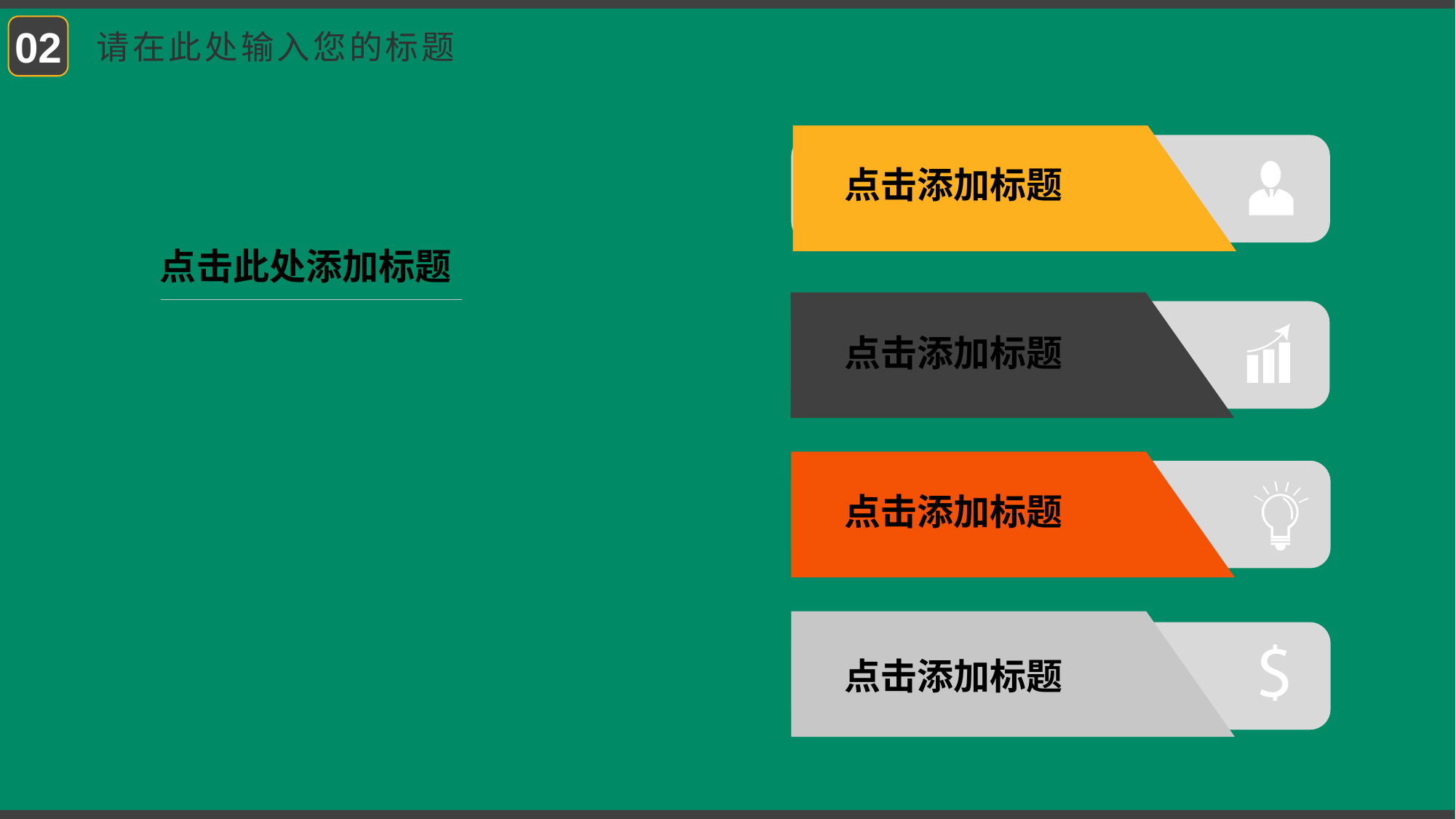

02
请在此处输入您的标题

点击添加标题

点击此处添加标题

点击添加标题

点击添加标题

点击添加标题